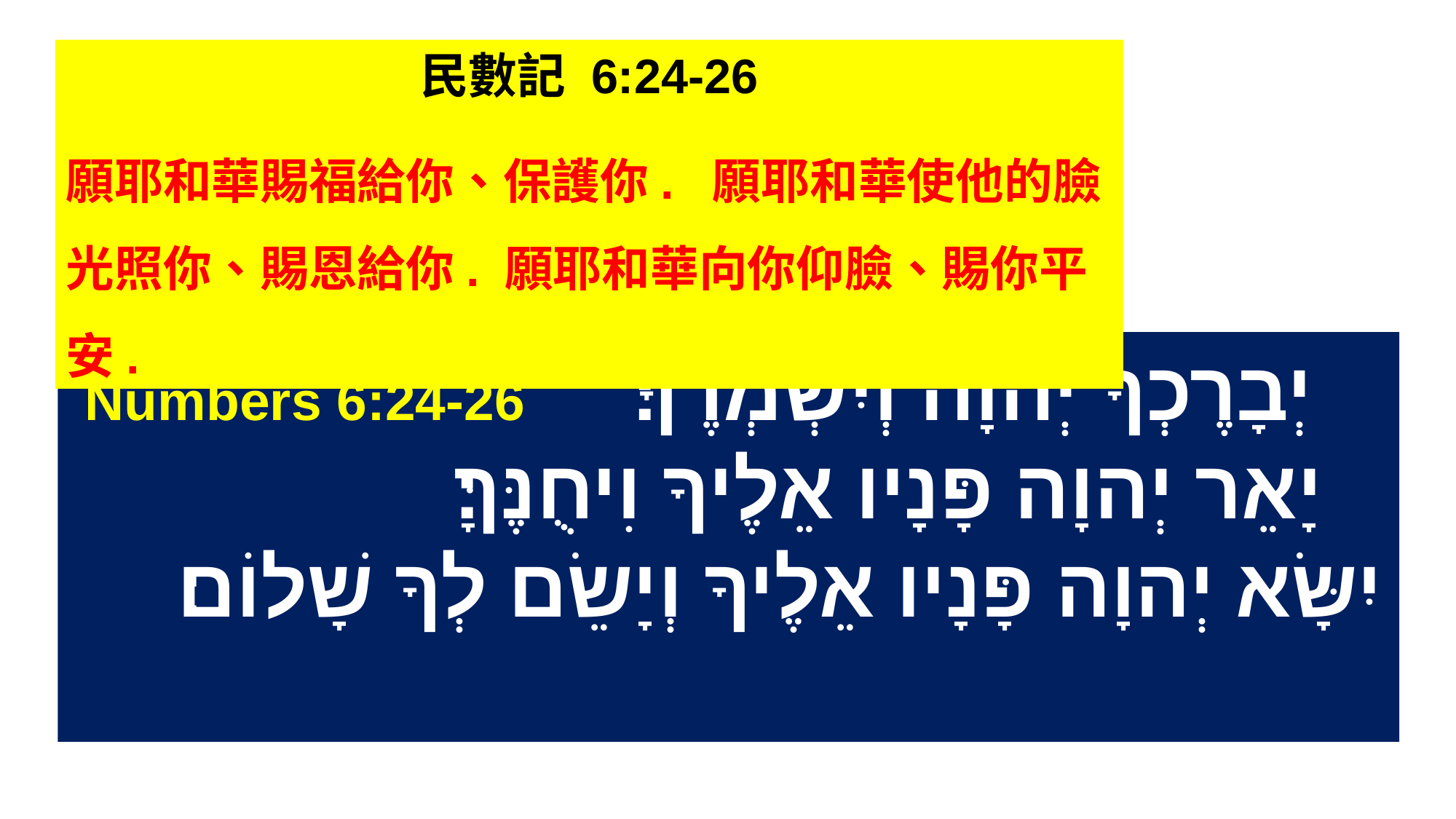

民數記 6:24-26

願耶和華賜福給你、保護你.  願耶和華使他的臉光照你、賜恩給你. 願耶和華向你仰臉、賜你平安.
 ‎  יְבָרֶכְךָ יְהוָה וְיִשְׁמְרֶךָ׃     Numbers 6:24-26
יָאֵר יְהוָה פָּנָיו אֵלֶיךָ וִיחֻנֶּךָּ׃
‎יִשָּׂא יְהוָה פָּנָיו אֵלֶיךָ וְיָשֵׂם לְךָ שָׁלוֹם׃